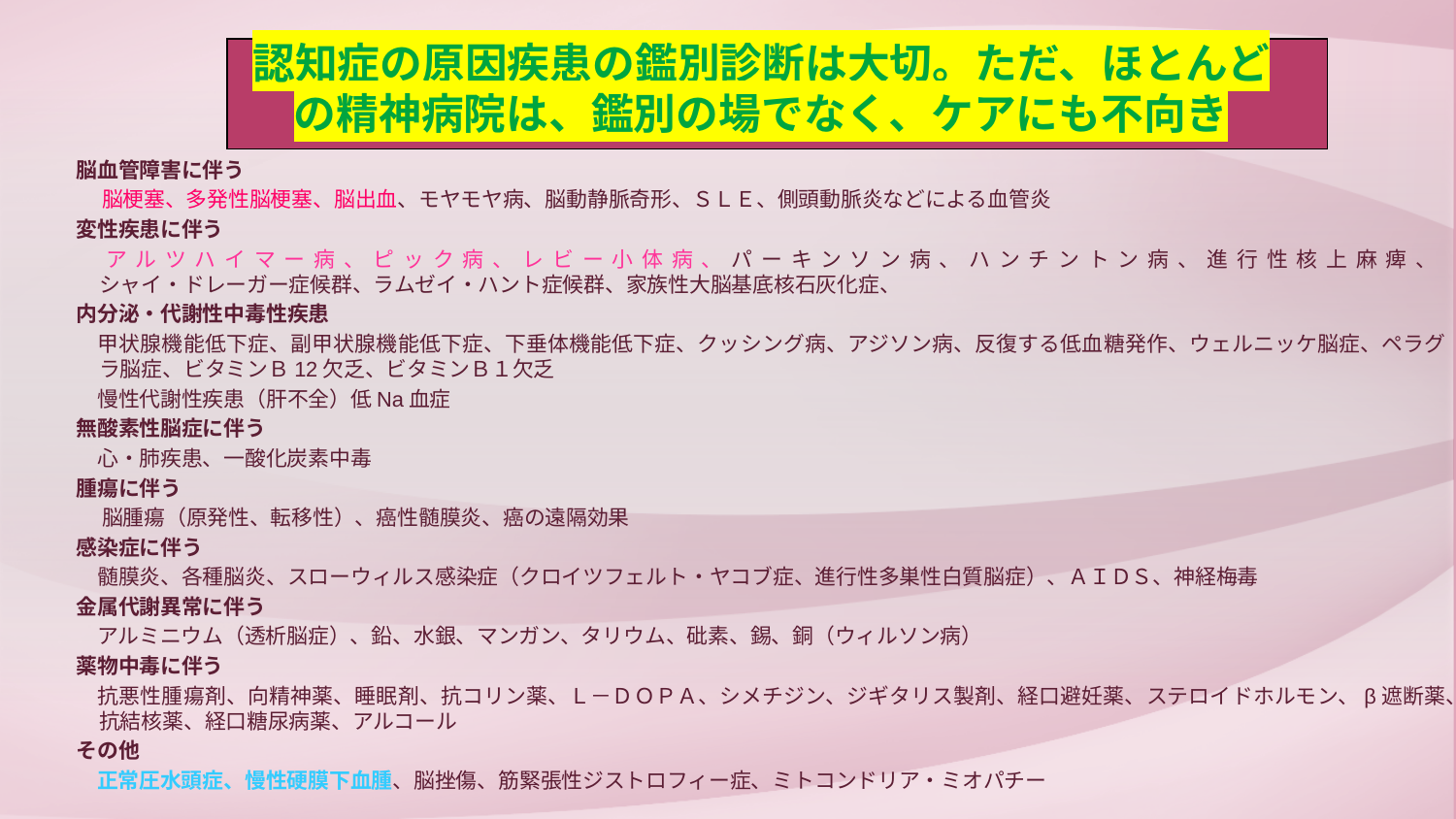

認知症の原因疾患の鑑別診断は大切。ただ、ほとんどの精神病院は、鑑別の場でなく、ケアにも不向き

脳血管障害に伴う
　 脳梗塞、多発性脳梗塞、脳出血、モヤモヤ病、脳動静脈奇形、ＳＬＥ、側頭動脈炎などによる血管炎
変性疾患に伴う
　アルツハイマー病、ピック病、レビー小体病、パーキンソン病、ハンチントン病、進行性核上麻痺、
シャイ・ドレーガー症候群、ラムゼイ・ハント症候群、家族性大脳基底核石灰化症、
内分泌・代謝性中毒性疾患
　甲状腺機能低下症、副甲状腺機能低下症、下垂体機能低下症、クッシング病、アジソン病、反復する低血糖発作、ウェルニッケ脳症、ペラグラ脳症、ビタミンＢ12欠乏、ビタミンＢ１欠乏
　慢性代謝性疾患（肝不全）低Na血症
無酸素性脳症に伴う
　心・肺疾患、一酸化炭素中毒
腫瘍に伴う
　 脳腫瘍（原発性、転移性）、癌性髄膜炎、癌の遠隔効果
感染症に伴う
　髄膜炎、各種脳炎、スローウィルス感染症（クロイツフェルト・ヤコブ症、進行性多巣性白質脳症）、ＡＩＤＳ、神経梅毒
金属代謝異常に伴う
　アルミニウム（透析脳症）、鉛、水銀、マンガン、タリウム、砒素、錫、銅（ウィルソン病）
薬物中毒に伴う
　抗悪性腫瘍剤、向精神薬、睡眠剤、抗コリン薬、Ｌ－ＤＯＰＡ、シメチジン、ジギタリス製剤、経口避妊薬、ステロイドホルモン、β遮断薬、抗結核薬、経口糖尿病薬、アルコール
その他
　正常圧水頭症、慢性硬膜下血腫、脳挫傷、筋緊張性ジストロフィー症、ミトコンドリア・ミオパチー